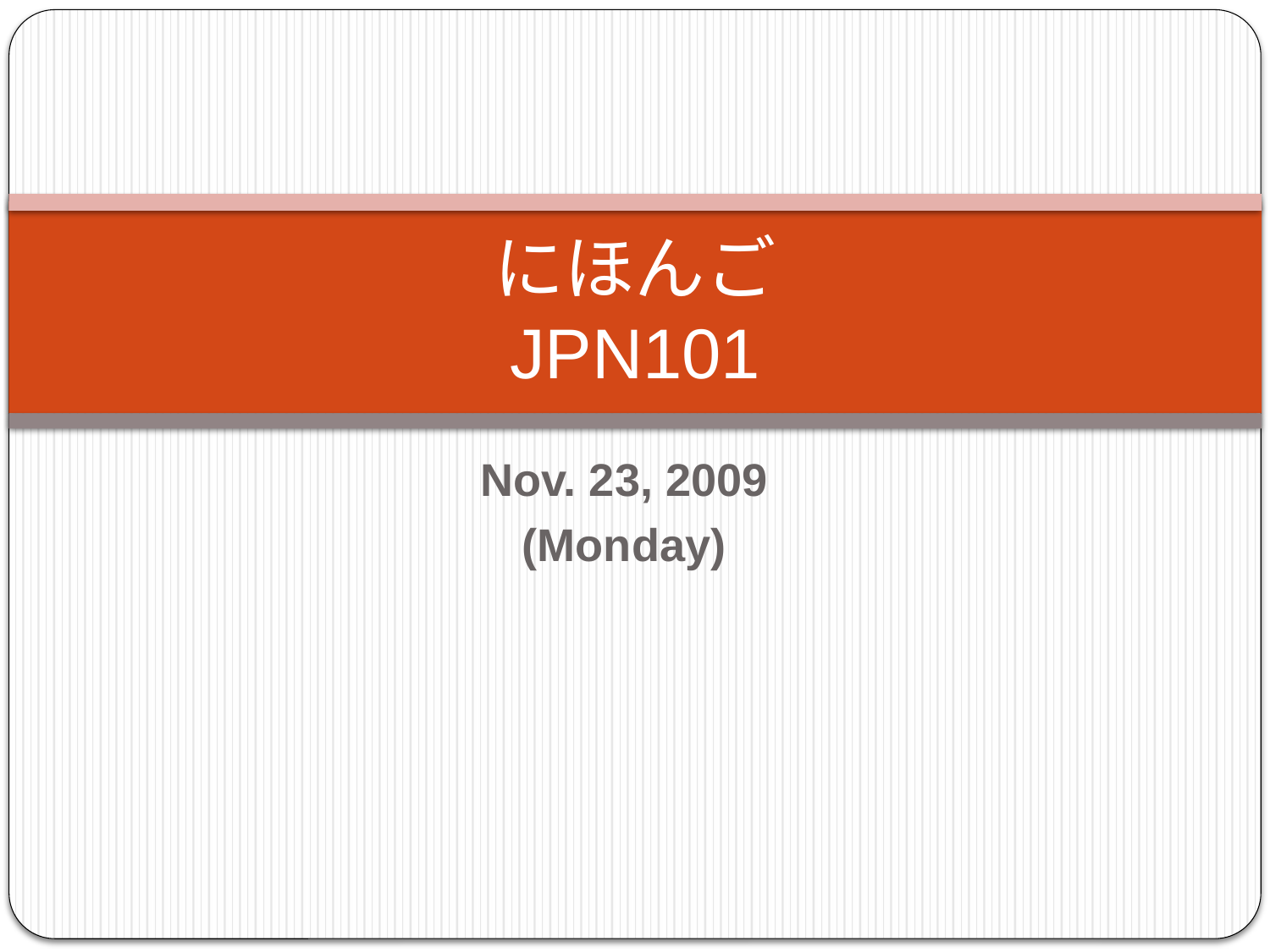

# にほんご JPN101
Nov. 23, 2009
(Monday)